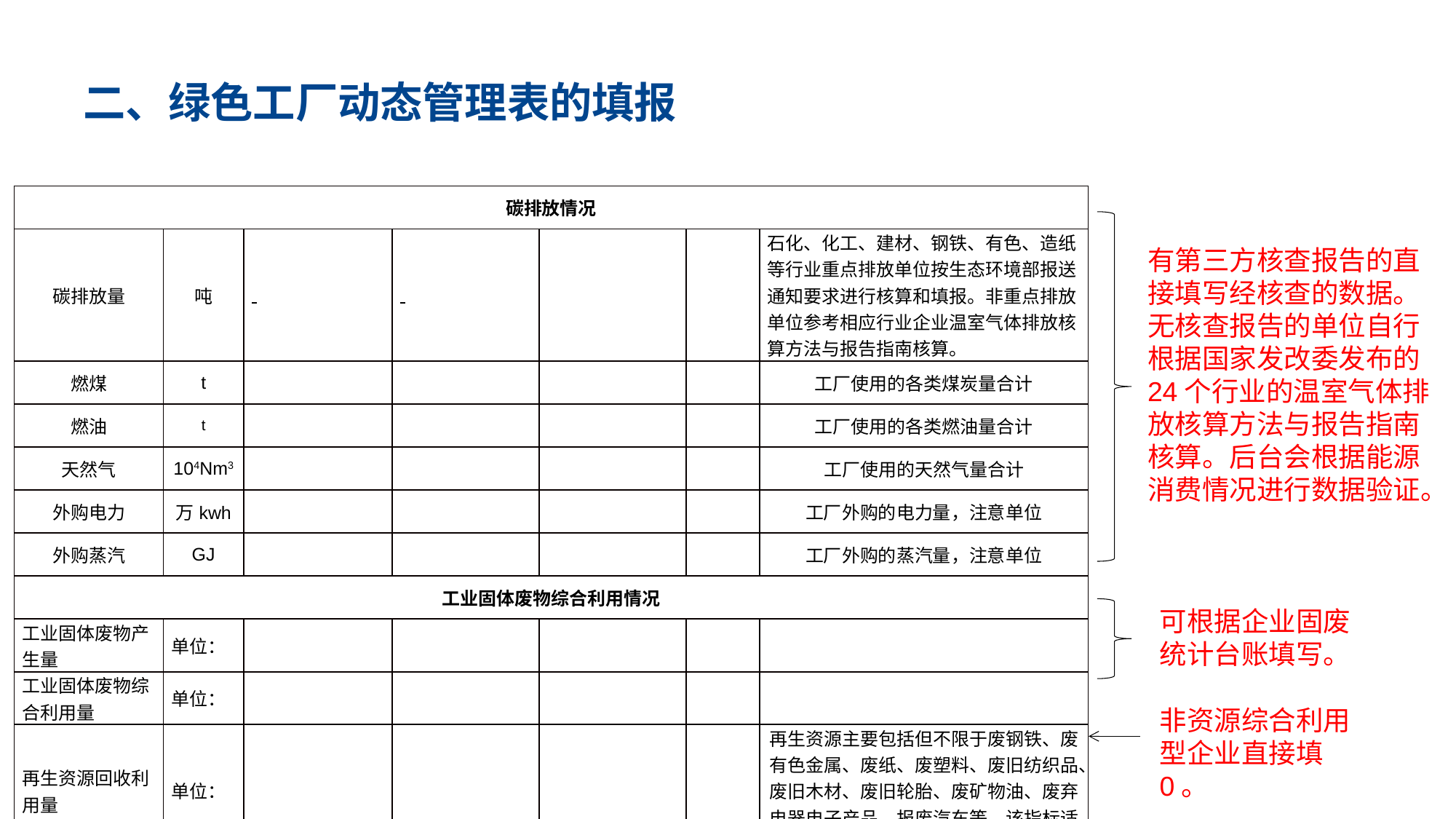

# 二、绿色工厂动态管理表的填报
| 碳排放情况 |  |  |  |  |  |  |
| --- | --- | --- | --- | --- | --- | --- |
| 碳排放量 | 吨 |  |  |  |  | 石化、化工、建材、钢铁、有色、造纸等行业重点排放单位按生态环境部报送通知要求进行核算和填报。非重点排放单位参考相应行业企业温室气体排放核算方法与报告指南核算。 |
| 燃煤 | t |  |  |  |  | 工厂使用的各类煤炭量合计 |
| 燃油 | t |  |  |  |  | 工厂使用的各类燃油量合计 |
| 天然气 | 104Nm3 |  |  |  |  | 工厂使用的天然气量合计 |
| 外购电力 | 万kwh |  |  |  |  | 工厂外购的电力量，注意单位 |
| 外购蒸汽 | GJ |  |  |  |  | 工厂外购的蒸汽量，注意单位 |
| 工业固体废物综合利用情况 |  |  |  |  |  |  |
| 工业固体废物产生量 | 单位： |  |  |  |  |  |
| 工业固体废物综合利用量 | 单位： |  |  |  |  |  |
| 再生资源回收利用量 | 单位： |  |  |  |  | 再生资源主要包括但不限于废钢铁、废有色金属、废纸、废塑料、废旧纺织品、废旧木材、废旧轮胎、废矿物油、废弃电器电子产品、报废汽车等。该指标适用于资源综合利用企业。 |

有第三方核查报告的直接填写经核查的数据。无核查报告的单位自行根据国家发改委发布的24个行业的温室气体排放核算方法与报告指南核算。后台会根据能源消费情况进行数据验证。

可根据企业固废统计台账填写。
非资源综合利用型企业直接填0。